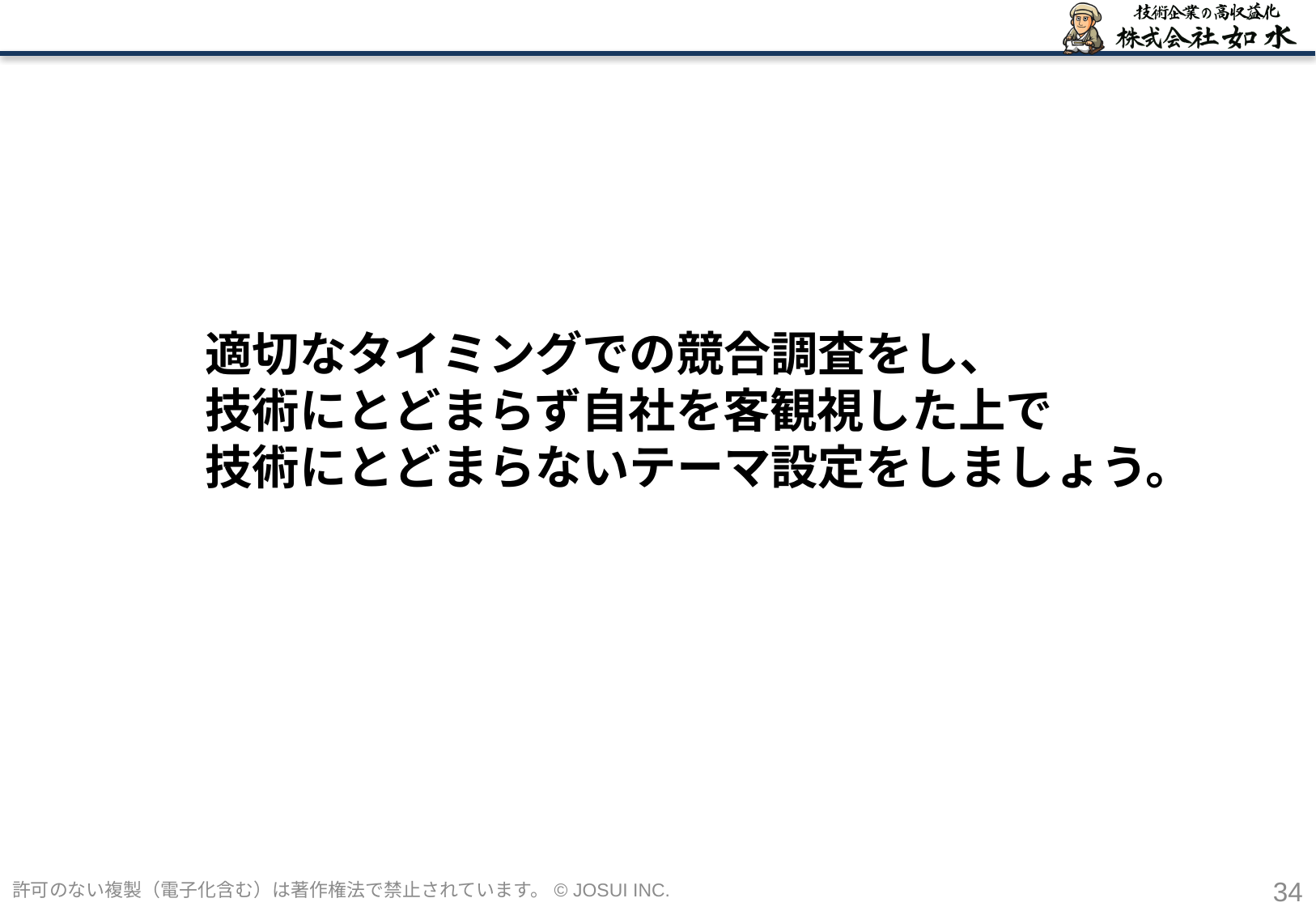

#
適切なタイミングでの競合調査をし、
技術にとどまらず自社を客観視した上で
技術にとどまらないテーマ設定をしましょう。
許可のない複製（電子化含む）は著作権法で禁止されています。© JOSUI INC.
34